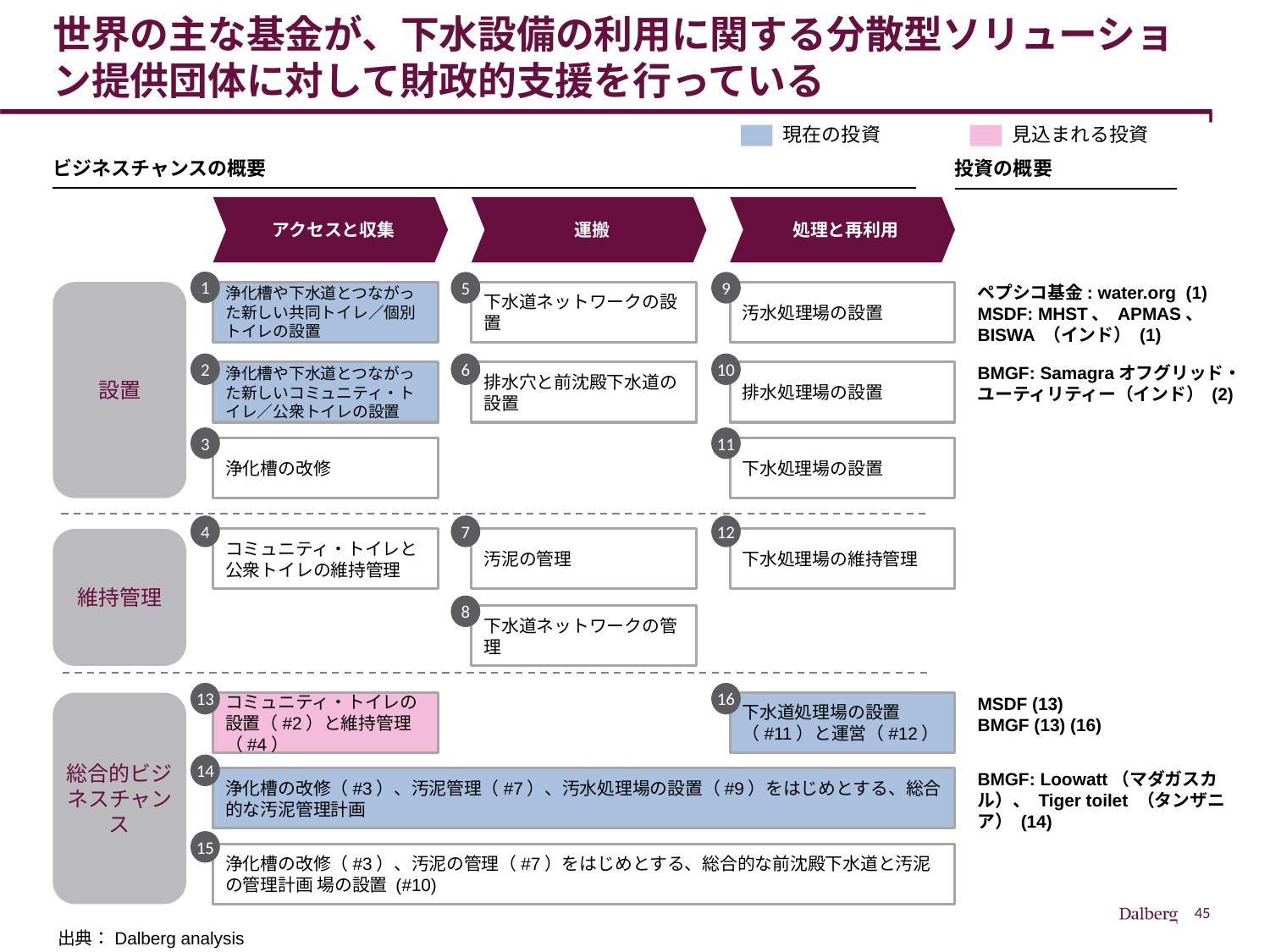

# 世界の主な基金が、下水設備の利用に関する分散型ソリューション提供団体に対して財政的支援を行っている
現在の投資
見込まれる投資

ビジネスチャンスの概要
投資の概要
アクセスと収集
運搬
処理と再利用
1
5
9
ペプシコ基金: water.org  (1)
MSDF: MHST、 APMAS、 BISWA （インド） (1)

浄化槽や下水道とつながった新しい共同トイレ／個別トイレの設置
下水道ネットワークの設置
汚水処理場の設置
設置
2
6
10
BMGF: Samagraオフグリッド・ユーティリティー（インド） (2)
浄化槽や下水道とつながった新しいコミュニティ・トイレ／公衆トイレの設置
排水穴と前沈殿下水道の設置
排水処理場の設置
3
11
浄化槽の改修
下水処理場の設置
4
7
12
維持管理
コミュニティ・トイレと公衆トイレの維持管理
汚泥の管理
下水処理場の維持管理
8
下水道ネットワークの管理
13
16
総合的ビジネスチャンス
コミュニティ・トイレの設置（#2）と維持管理（#4）
下水道処理場の設置（#11）と運営（#12）
MSDF (13)
BMGF (13) (16)
14
浄化槽の改修（#3）、汚泥管理（#7）、汚水処理場の設置（#9）をはじめとする、総合的な汚泥管理計画
BMGF: Loowatt（マダガスカル）、 Tiger toilet （タンザニア） (14)
15
浄化槽の改修（#3）、汚泥の管理（#7）をはじめとする、総合的な前沈殿下水道と汚泥の管理計画 場の設置 (#10)
出典：Dalberg analysis